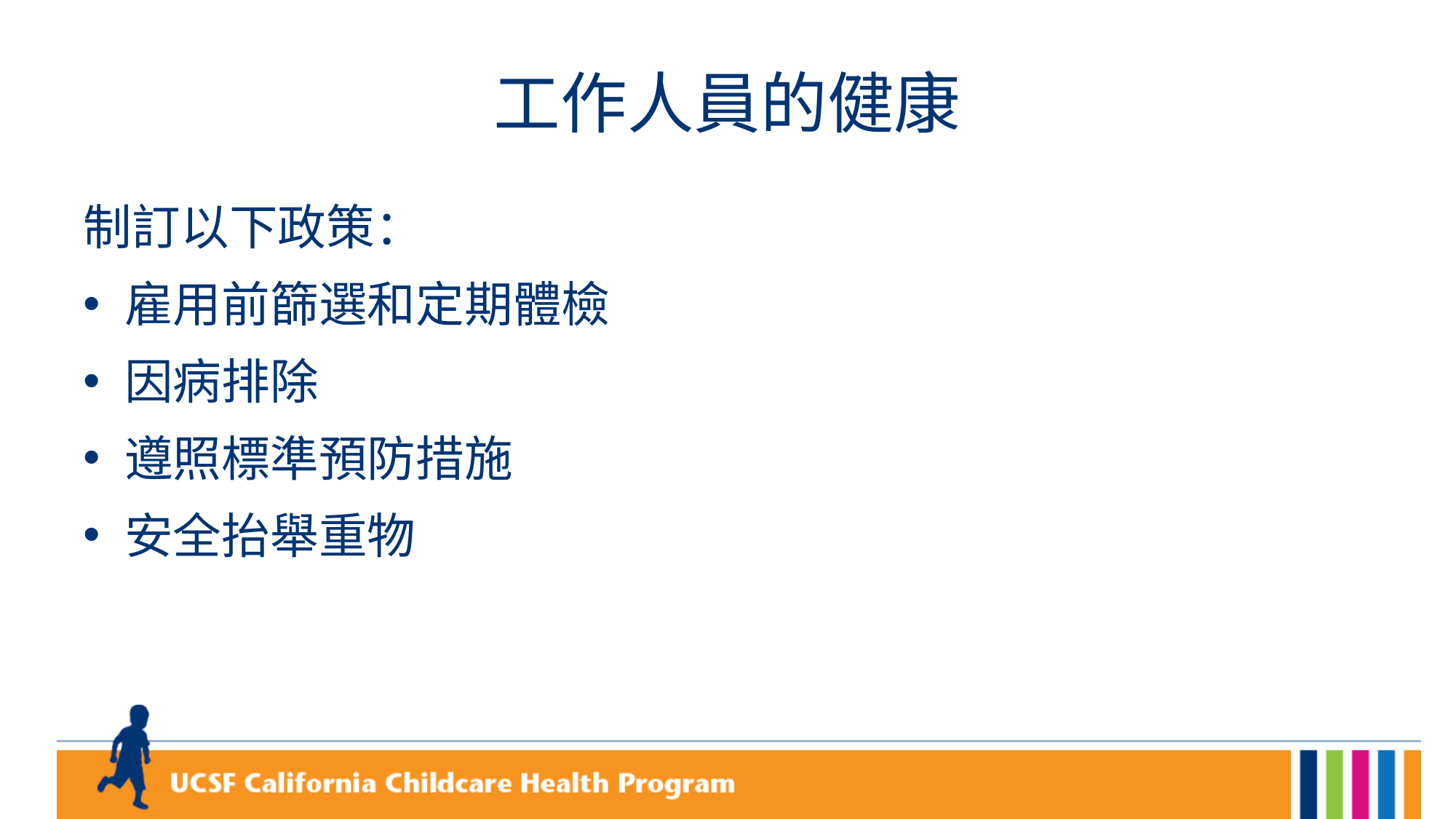

# 工作人員的健康
制訂以下政策：
雇用前篩選和定期體檢
因病排除
遵照標準預防措施
安全抬舉重物